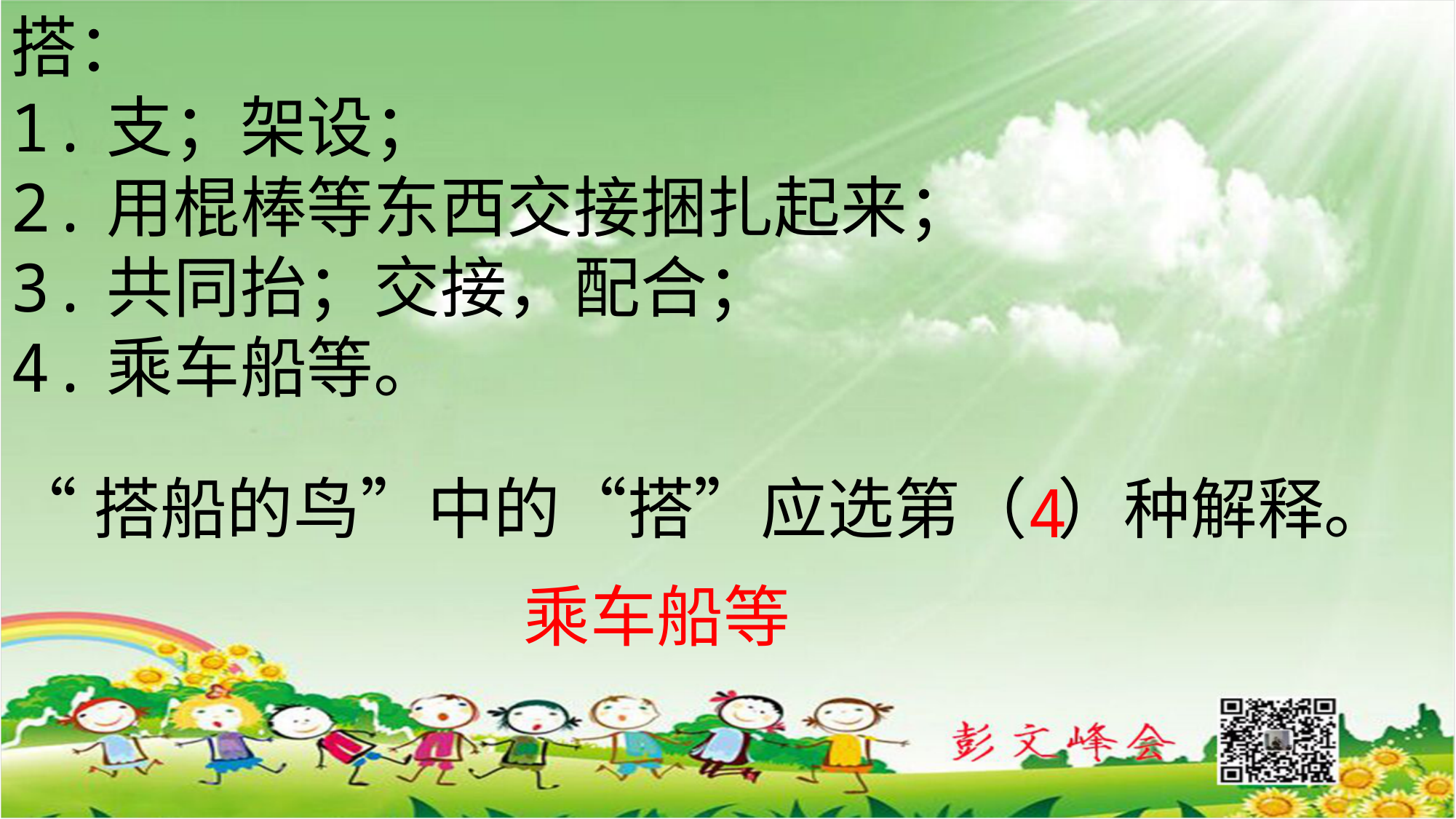

搭：
1.支；架设；
2.用棍棒等东西交接捆扎起来；
3.共同抬；交接，配合；
4.乘车船等。
“搭船的鸟”中的“搭”应选第（  ）种解释。
4
乘车船等